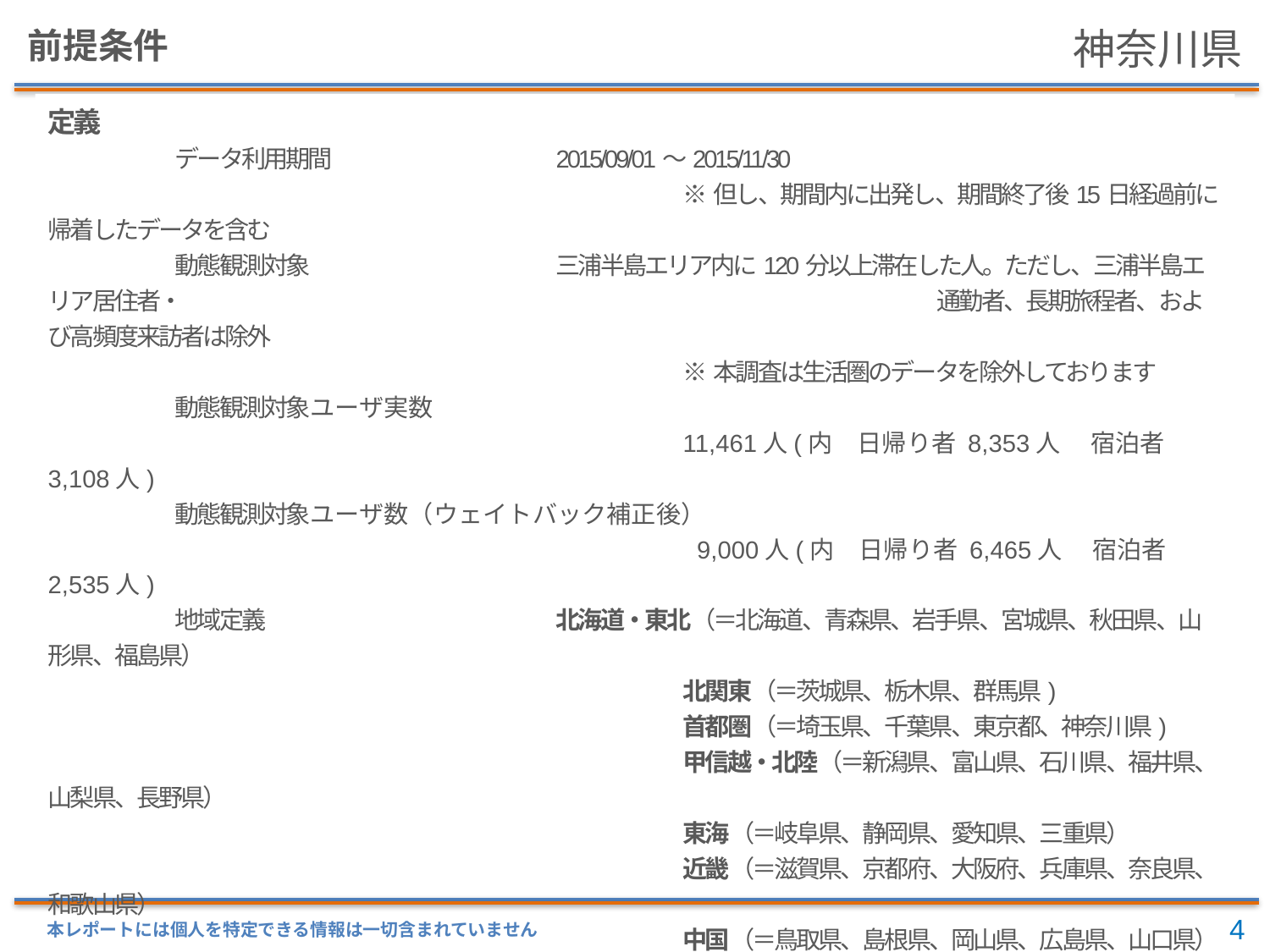

# 前提条件
定義
	データ利用期間　		2015/09/01～2015/11/30
					※但し、期間内に出発し、期間終了後15日経過前に帰着したデータを含む
	動態観測対象		三浦半島エリア内に120分以上滞在した人。ただし、三浦半島エリア居住者・						通勤者、長期旅程者、および高頻度来訪者は除外
					※本調査は生活圏のデータを除外しております
	動態観測対象ユーザ実数
					11,461人(内　日帰り者 8,353人 　宿泊者 3,108人)
	動態観測対象ユーザ数（ウェイトバック補正後）
					  9,000人(内　日帰り者 6,465人 　宿泊者 2,535人)
	地域定義			北海道・東北（＝北海道、青森県、岩手県、宮城県、秋田県、山形県、福島県）
					北関東（＝茨城県、栃木県、群馬県)
					首都圏（＝埼玉県、千葉県、東京都、神奈川県)
					甲信越・北陸（＝新潟県、富山県、石川県、福井県、山梨県、長野県）
					東海（＝岐阜県、静岡県、愛知県、三重県）
					近畿（＝滋賀県、京都府、大阪府、兵庫県、奈良県、和歌山県）
					中国（＝鳥取県、島根県、岡山県、広島県、山口県）
					四国（＝徳島県、香川県、愛媛県、高知県）
					九州・沖縄（＝福岡県、佐賀県、長崎県、熊本県、大分県、
							     宮崎県、鹿児島県、沖縄県）
	属性定義			性別（男性、女性）×年齢層（10～34歳、35～49歳、50歳～）

4